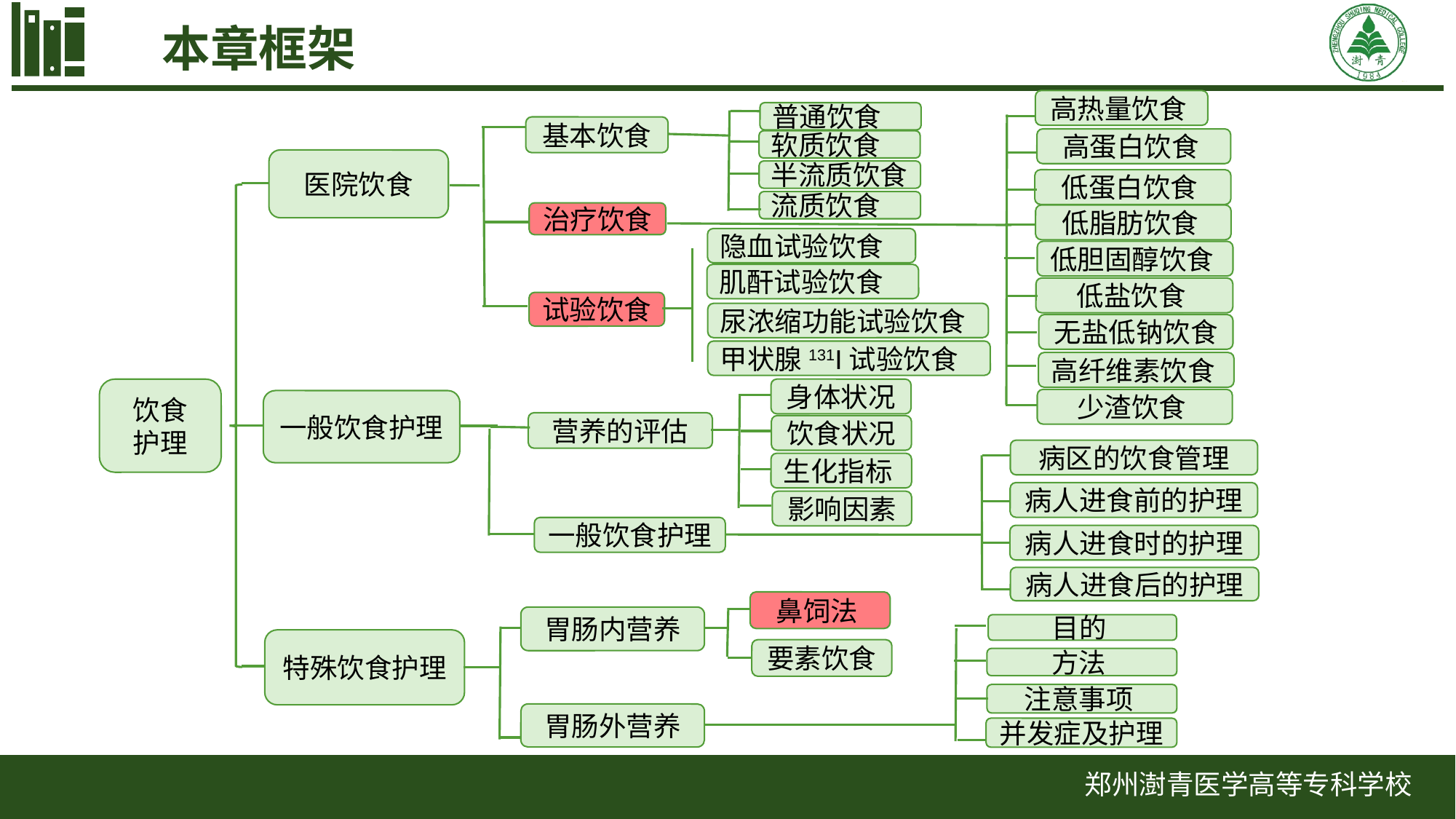

本章框架
高热量饮食
高蛋白饮食
低蛋白饮食
低脂肪饮食
低胆固醇饮食
低盐饮食
无盐低钠饮食
高纤维素饮食
少渣饮食
普通饮食
基本饮食
软质饮食
半流质饮食
流质饮食
治疗饮食
隐血试验饮食
肌酐试验饮食
试验饮食
尿浓缩功能试验饮食
甲状腺131I试验饮食
医院饮食

饮食
护理
一般饮食护理
特殊饮食护理
身体状况
营养的评估
饮食状况
病区的饮食管理
生化指标
病人进食前的护理
影响因素
一般饮食护理
病人进食时的护理
病人进食后的护理
鼻饲法
胃肠内营养
目的
要素饮食
方法
注意事项
胃肠外营养
并发症及护理
郑州澍青医学高等专科学校